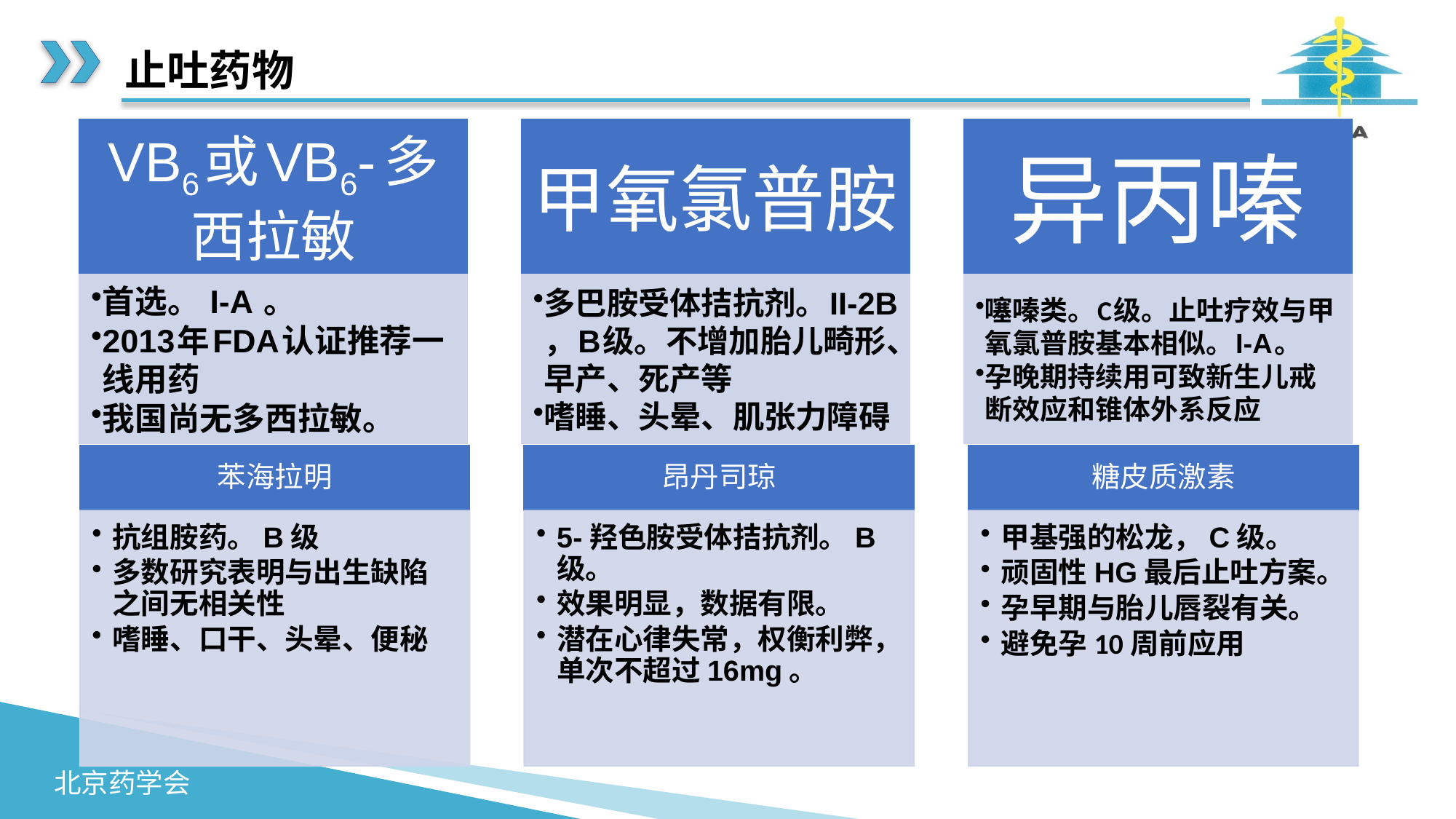

# 止吐药物
VB6或VB6-多西拉敏
首选。 I-A 。
甲氧氯普胺
多巴胺受体拮抗剂。II-2B ，B级。不增加胎儿畸形、早产、死产等
异丙嗪
噻嗪类。C级。止吐疗效与甲氧氯普胺基本相似。I-A。
我国尚无多西拉敏。
嗜睡、头晕、肌张力障碍
孕晚期持续用可致新生儿戒断效应和锥体外系反应
2013年FDA认证推荐一线用药
苯海拉明
抗组胺药。B级
多数研究表明与出生缺陷之间无相关性
嗜睡、口干、头晕、便秘
昂丹司琼
5-羟色胺受体拮抗剂。B级。
效果明显，数据有限。
潜在心律失常，权衡利弊，单次不超过16mg。
糖皮质激素
甲基强的松龙，C级。
顽固性HG最后止吐方案。
孕早期与胎儿唇裂有关。
避免孕10周前应用